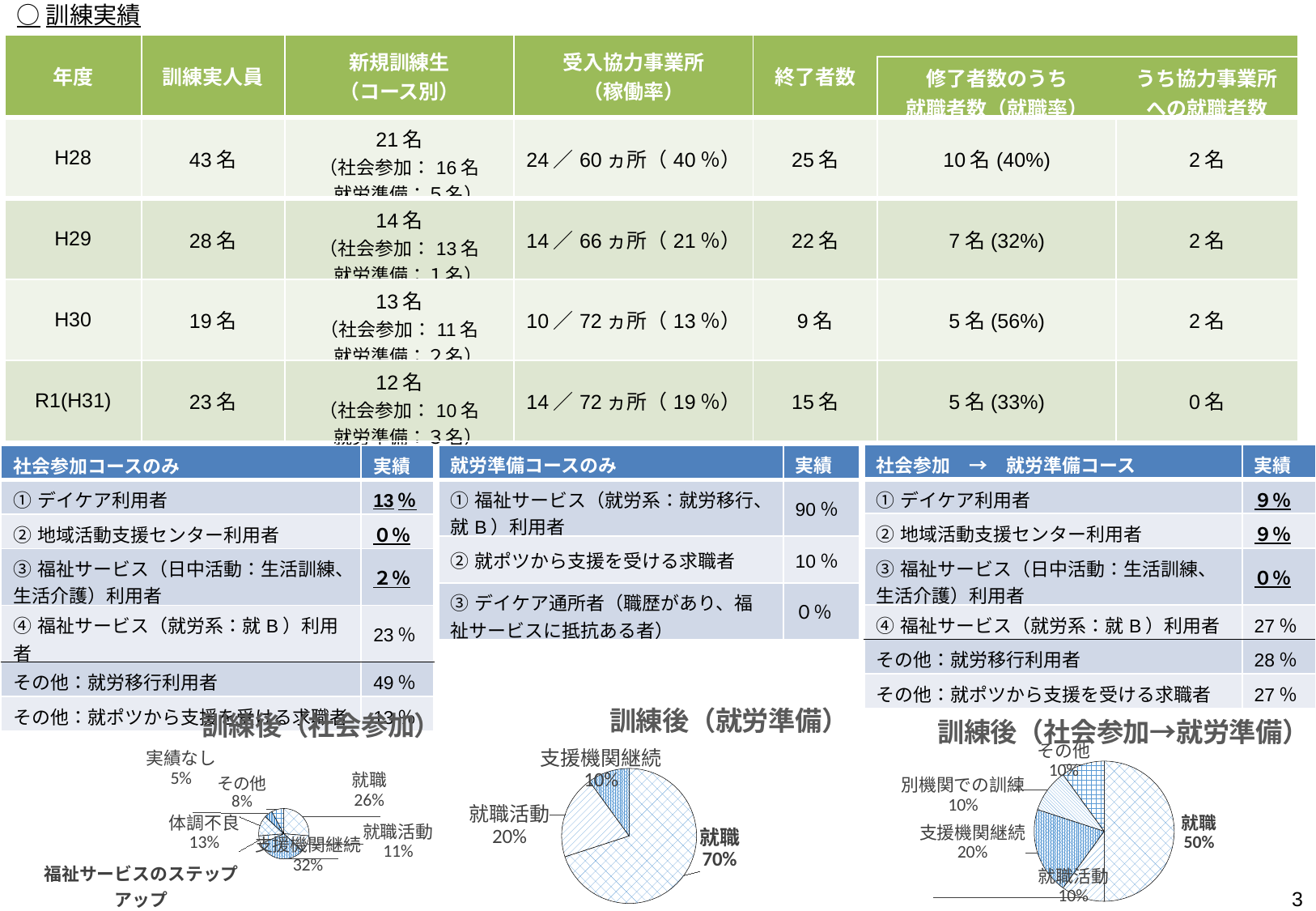

○訓練実績

・過去４年の就職率は、40.2％
○各コースの対象と目標　想定と実態の比較（過去４年（H28-R1）実績）

| 年度 | 訓練実人員 | 新規訓練生 （コース別） | 受入協力事業所 （稼働率） | 終了者数 |  |  |
| --- | --- | --- | --- | --- | --- | --- |
|  |  |  |  |  | 修了者数のうち 就職者数（就職率） | うち協力事業所への就職者数 |
| H28 | 43名 | 21名 （社会参加：16名 　就労準備：５名） | 24／60ヵ所（40％） | 25名 | 10名(40%) | 2名 |
| H29 | 28名 | 14名 （社会参加：13名 　就労準備：１名） | 14／66ヵ所（21％） | 22名 | 7名(32%) | 2名 |
| H30 | 19名 | 13名 （社会参加：11名 　就労準備：２名） | 10／72ヵ所（13％） | 9名 | 5名(56%) | 2名 |
| R1(H31) | 23名 | 12名 （社会参加：10名 　就労準備：３名） | 14／72ヵ所（19％） | 15名 | 5名(33%) | 0名 |
| 社会参加　→　就労準備コース | 実績 |
| --- | --- |
| ①デイケア利用者 | ９％ |
| ②地域活動支援センター利用者 | ９％ |
| ③福祉サービス（日中活動：生活訓練、生活介護）利用者 | ０％ |
| ④福祉サービス（就労系：就B）利用者 | 27％ |
| その他：就労移行利用者 | 28％ |
| その他：就ポツから支援を受ける求職者 | 27％ |
| 就労準備コースのみ | 実績 |
| --- | --- |
| ①福祉サービス（就労系：就労移行、就B）利用者 | 90％ |
| ②就ポツから支援を受ける求職者 | 10％ |
| ③デイケア通所者（職歴があり、福祉サービスに抵抗ある者） | ０％ |
| 社会参加コースのみ | 実績 |
| --- | --- |
| ①デイケア利用者 | 13％ |
| ②地域活動支援センター利用者 | ０％ |
| ③福祉サービス（日中活動：生活訓練、生活介護）利用者 | ２％ |
| ④福祉サービス（就労系：就B）利用者 | 23％ |
| その他：就労移行利用者 | 49％ |
| その他：就ポツから支援を受ける求職者 | 13％ |

### Chart: 訓練後（就労準備）

| Category |  |
|---|---|
| 就職 | 0.7 |
| 就職活動 | 0.2 |
| 支援機関継続 | 0.1 |

### Chart: 訓練後（社会参加）

| Category |  |
|---|---|
| 就職 | 0.2631578947368421 |
| 就職活動 | 0.10526315789473684 |
| 支援機関継続 | 0.3157894736842105 |
| 福祉サービスのステップアップ | 0.05263157894736842 |
| 体調不良 | 0.13157894736842105 |
| 実績なし | 0.05263157894736842 |
| その他 | 0.07894736842105263 |

### Chart: 訓練後（社会参加→就労準備）

| Category |  |
|---|---|
| 就職 | 0.5 |
| 就職活動 | 0.1 |
| 支援機関継続 | 0.2 |
| 別機関での訓練 | 0.1 |
| その他 | 0.1 |
3